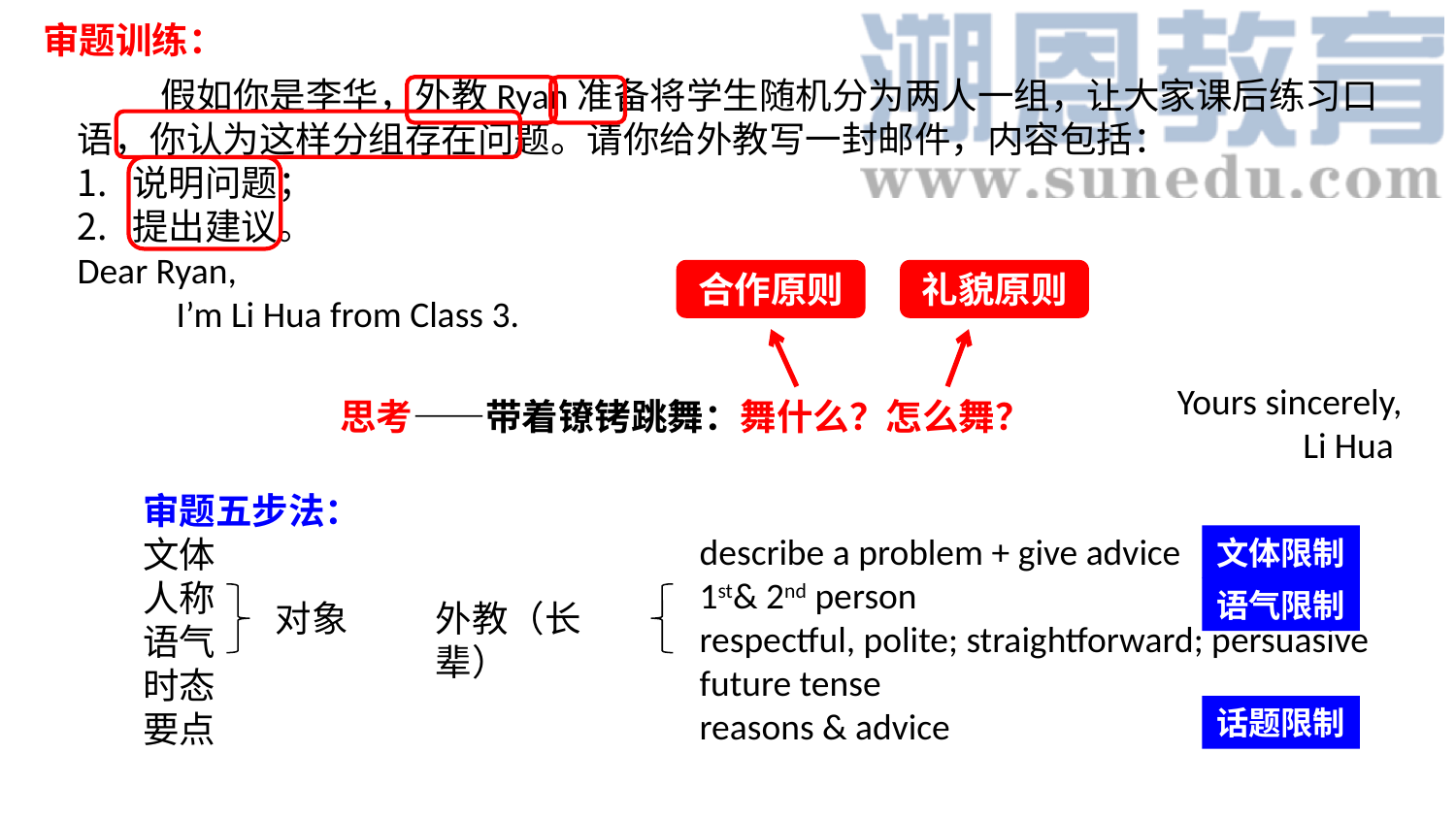

审题训练：
         假如你是李华，外教Ryan准备将学生随机分为两人一组，让大家课后练习口语，你认为这样分组存在问题。请你给外教写一封邮件，内容包括：
说明问题；
提出建议。
Dear Ryan,
            I’m Li Hua from Class 3.

Yours sincerely,
Li Hua

合作原则
礼貌原则
思考——带着镣铐跳舞：舞什么？怎么舞？

describe a problem + give advice
1st& 2nd person
respectful, polite; straightforward; persuasive
future tense
reasons & advice

审题五步法：
文体
人称
语气
时态
要点

文体限制
语气限制

对象
外教（长辈）
话题限制